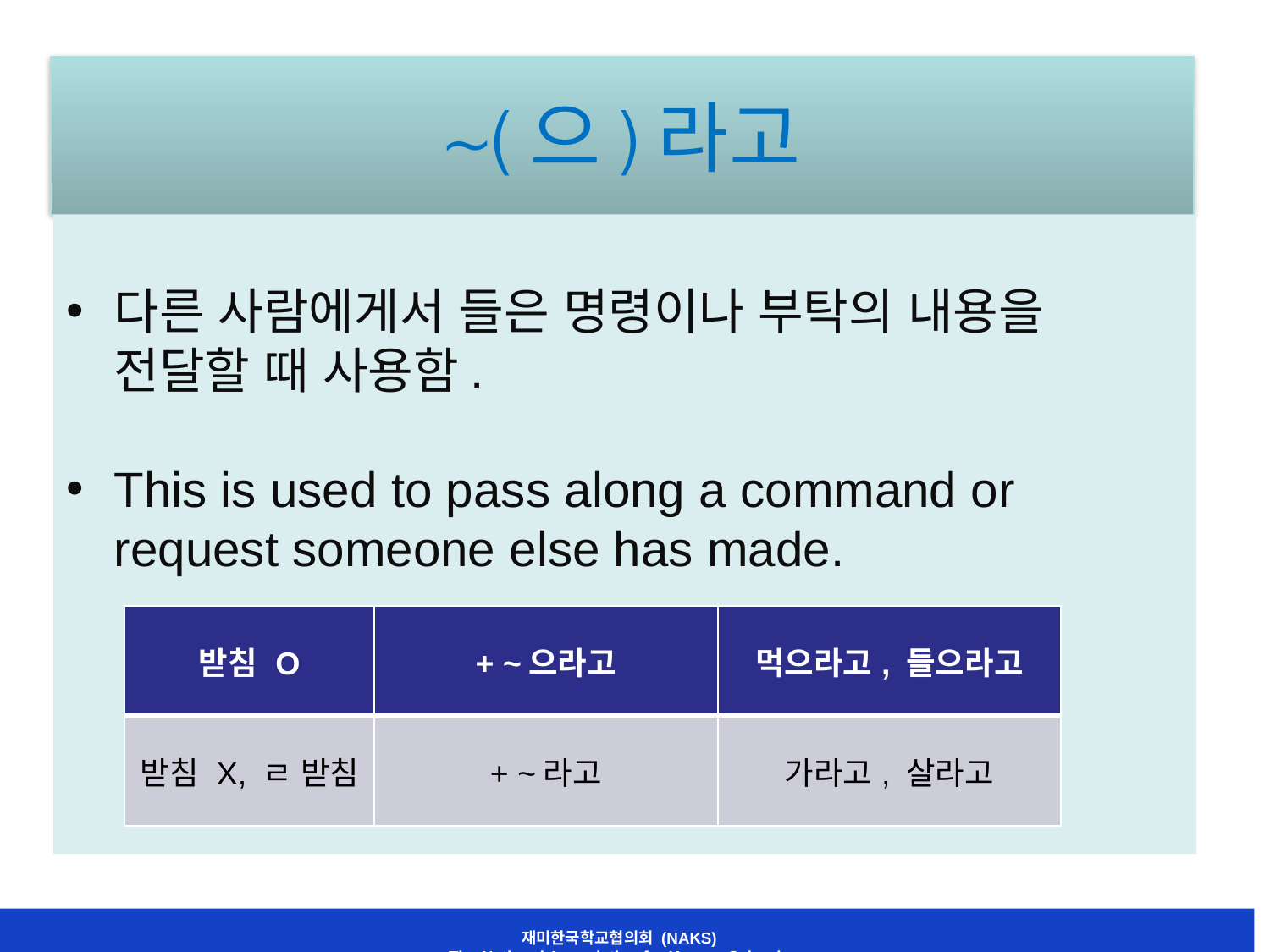

# ~(으)라고

다른 사람에게서 들은 명령이나 부탁의 내용을 전달할 때 사용함.

This is used to pass along a command or request someone else has made.
| 받침 O | + ~으라고 | 먹으라고, 들으라고 |
| --- | --- | --- |
| 받침 X, ㄹ 받침 | + ~라고 | 가라고, 살라고 |
재미한국학교협의회 (NAKS)
The National Association for Korean Schools